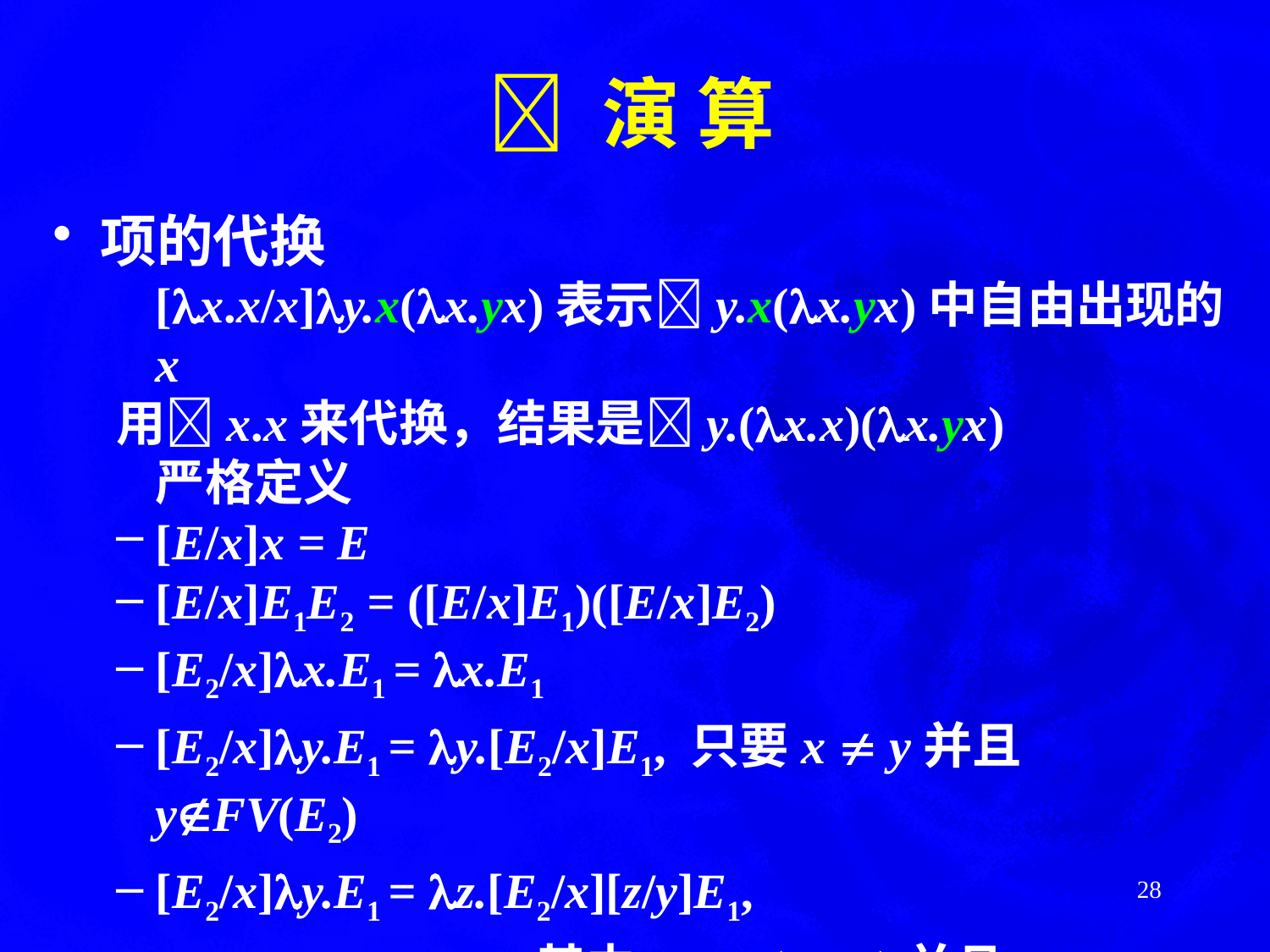

# λ 演 算
项的代换
	[λx.x/x]λy.x(λx.yx)表示λy.x(λx.yx)中自由出现的x
用λx.x来代换，结果是λy.(λx.x)(λx.yx)
	严格定义
[E/x]x = E
[E/x]E1E2 = ([E/x]E1)([E/x]E2)
[E2/x]λx.E1 = λx.E1
[E2/x]λy.E1 = λy.[E2/x]E1, 只要x ≠ y并且y∉FV(E2)
[E2/x]λy.E1 = λz.[E2/x][z/y]E1,
				其中z∉FV(E1E2)并且y, z ≠ x
[E2/x](E1) = ([E2/x]E1)
28